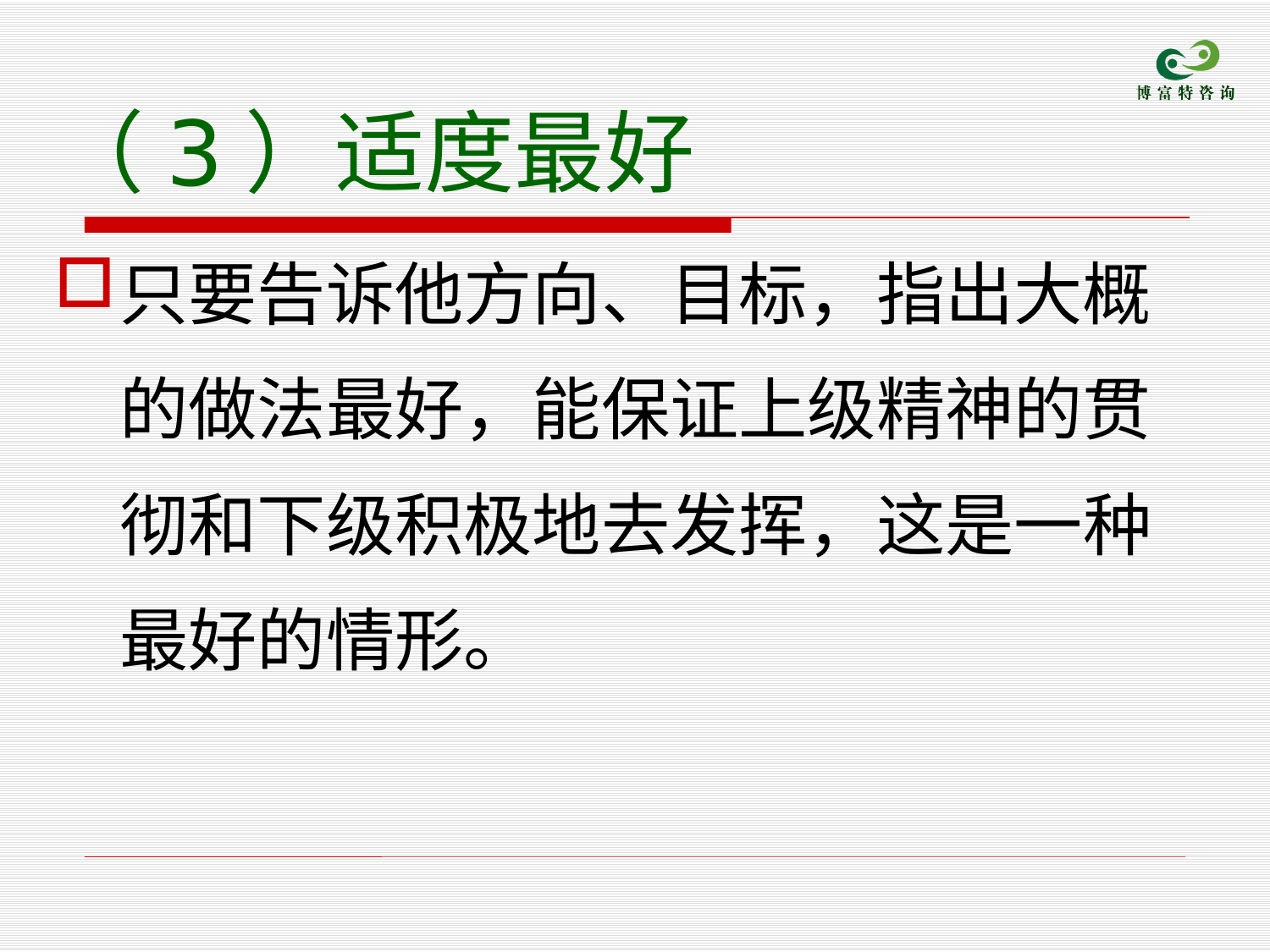

（3）适度最好
只要告诉他方向、目标，指出大概的做法最好，能保证上级精神的贯彻和下级积极地去发挥，这是一种最好的情形。
580